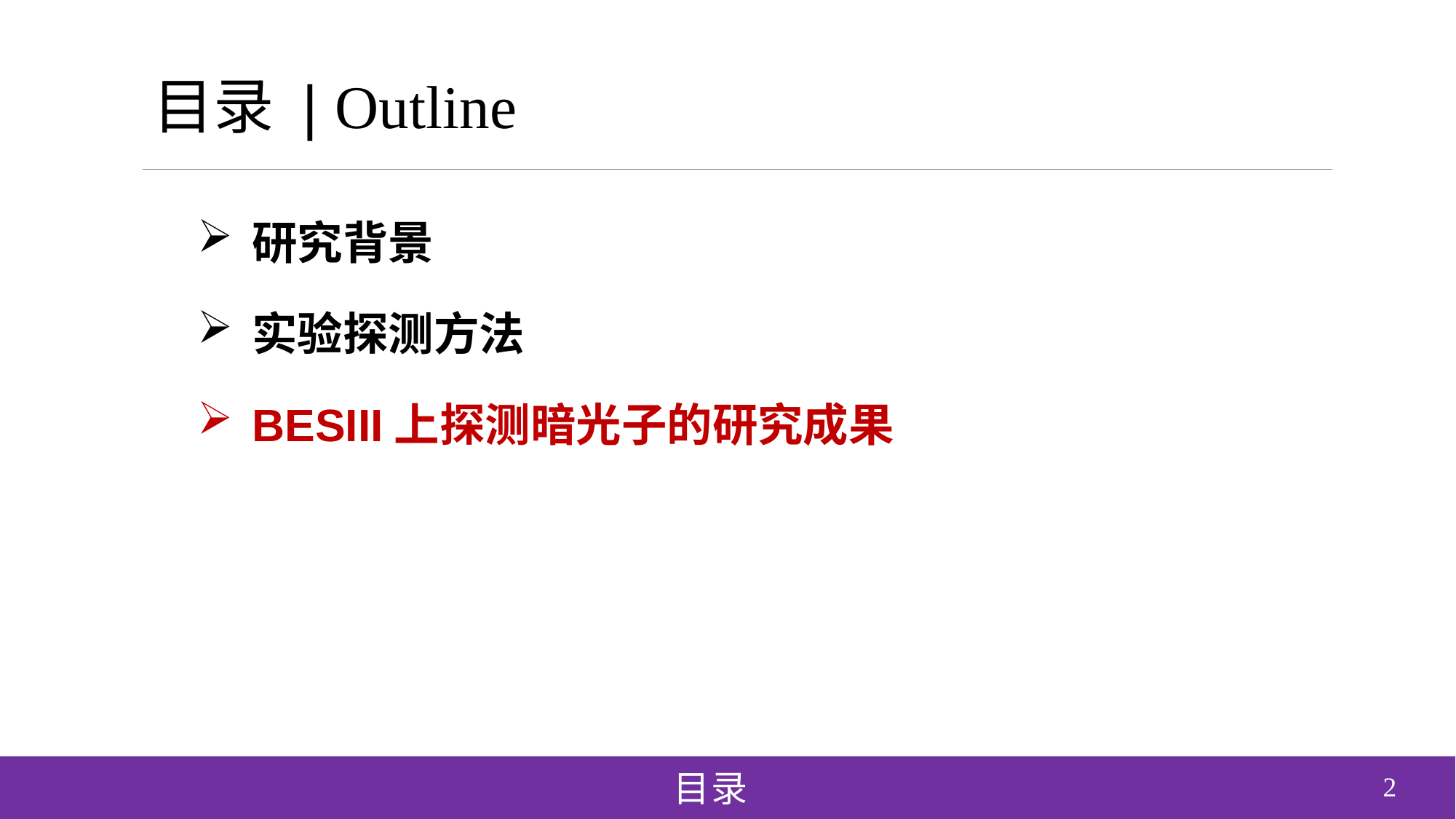

目录 | Outline

研究背景
实验探测方法
BESIII上探测暗光子的研究成果

目录

2